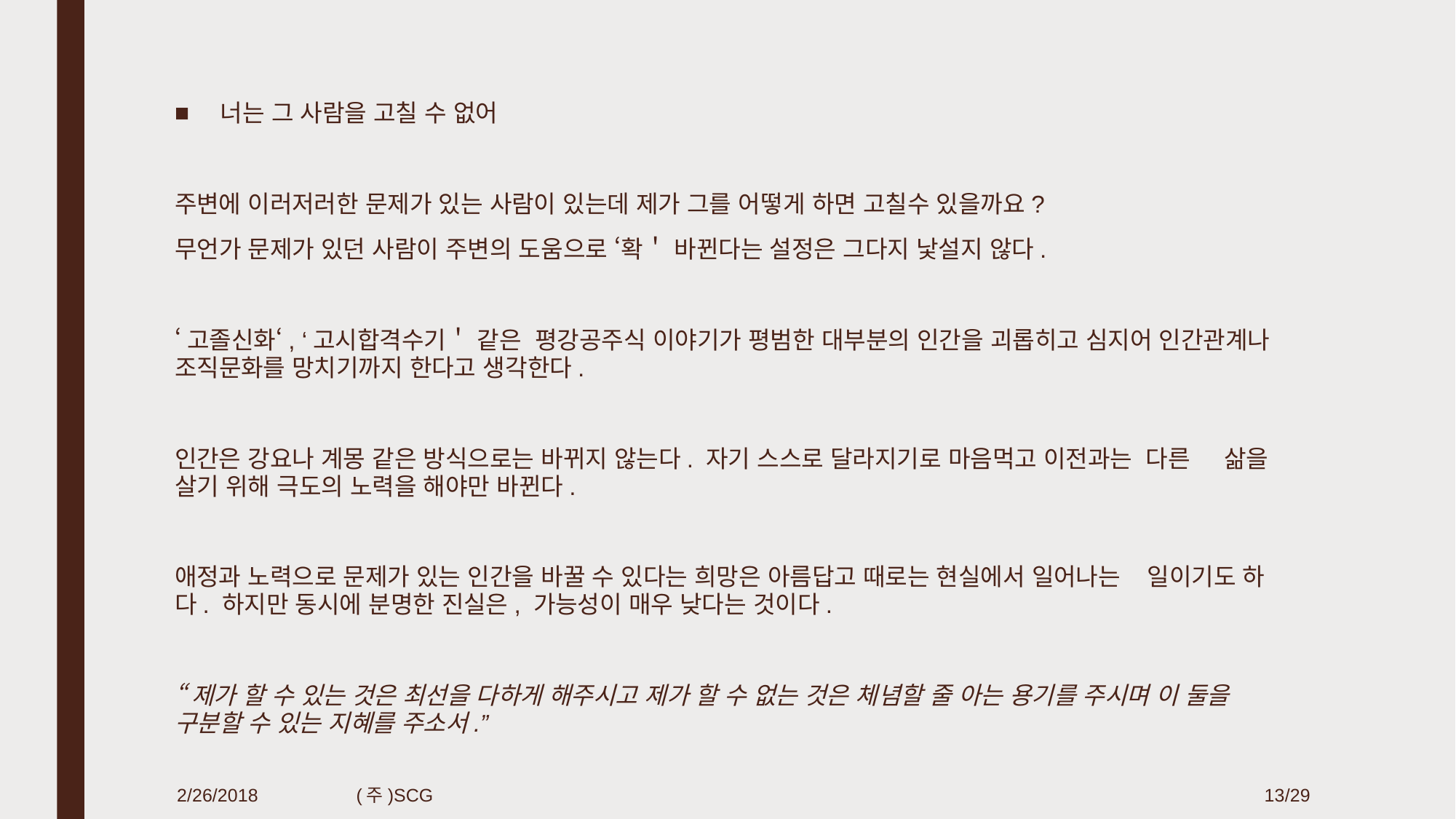

너는 그 사람을 고칠 수 없어

주변에 이러저러한 문제가 있는 사람이 있는데 제가 그를 어떻게 하면 고칠수 있을까요?
무언가 문제가 있던 사람이 주변의 도움으로 ‘확＇ 바뀐다는 설정은 그다지 낯설지 않다.

‘고졸신화‘, ‘고시합격수기＇ 같은  평강공주식 이야기가 평범한 대부분의 인간을 괴롭히고 심지어 인간관계나     조직문화를 망치기까지 한다고 생각한다.

인간은 강요나 계몽 같은 방식으로는 바뀌지 않는다. 자기 스스로 달라지기로 마음먹고 이전과는  다른     삶을 살기 위해 극도의 노력을 해야만 바뀐다.

애정과 노력으로 문제가 있는 인간을 바꿀 수 있다는 희망은 아름답고 때로는 현실에서 일어나는    일이기도 하다. 하지만 동시에 분명한 진실은, 가능성이 매우 낮다는 것이다.

“제가 할 수 있는 것은 최선을 다하게 해주시고 제가 할 수 없는 것은 체념할 줄 아는 용기를 주시며 이 둘을 구분할 수 있는 지혜를 주소서.”
2/26/2018
(주)SCG
13/29